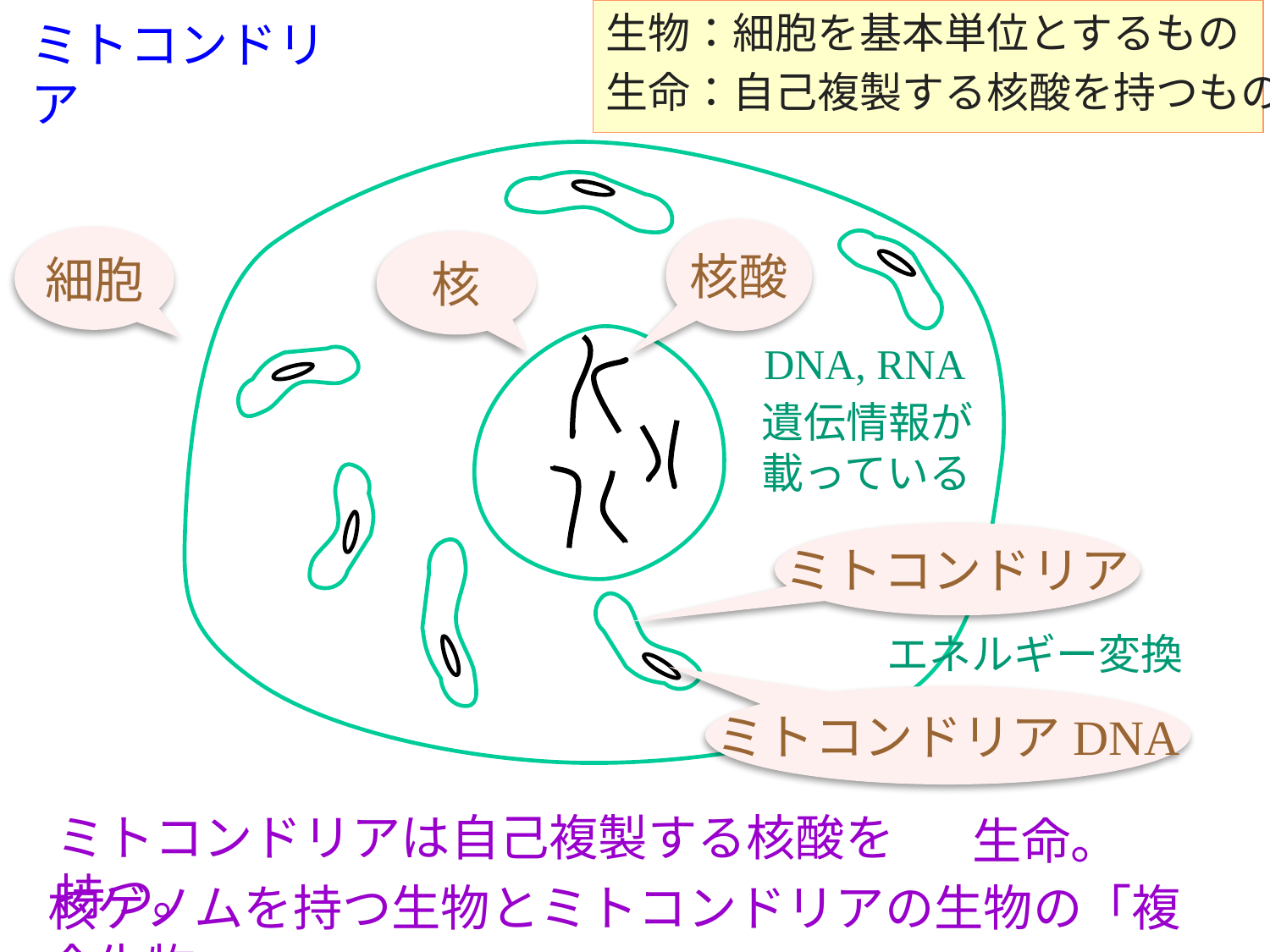

生物：細胞を基本単位とするもの
生命：自己複製する核酸を持つもの
ミトコンドリア

核酸
細胞
核

DNA, RNA

遺伝情報が
載っている
ミトコンドリア
エネルギー変換
ミトコンドリアDNA
ミトコンドリアは自己複製する核酸を持つ。
生命。
核ゲノムを持つ生物とミトコンドリアの生物の「複合生物」